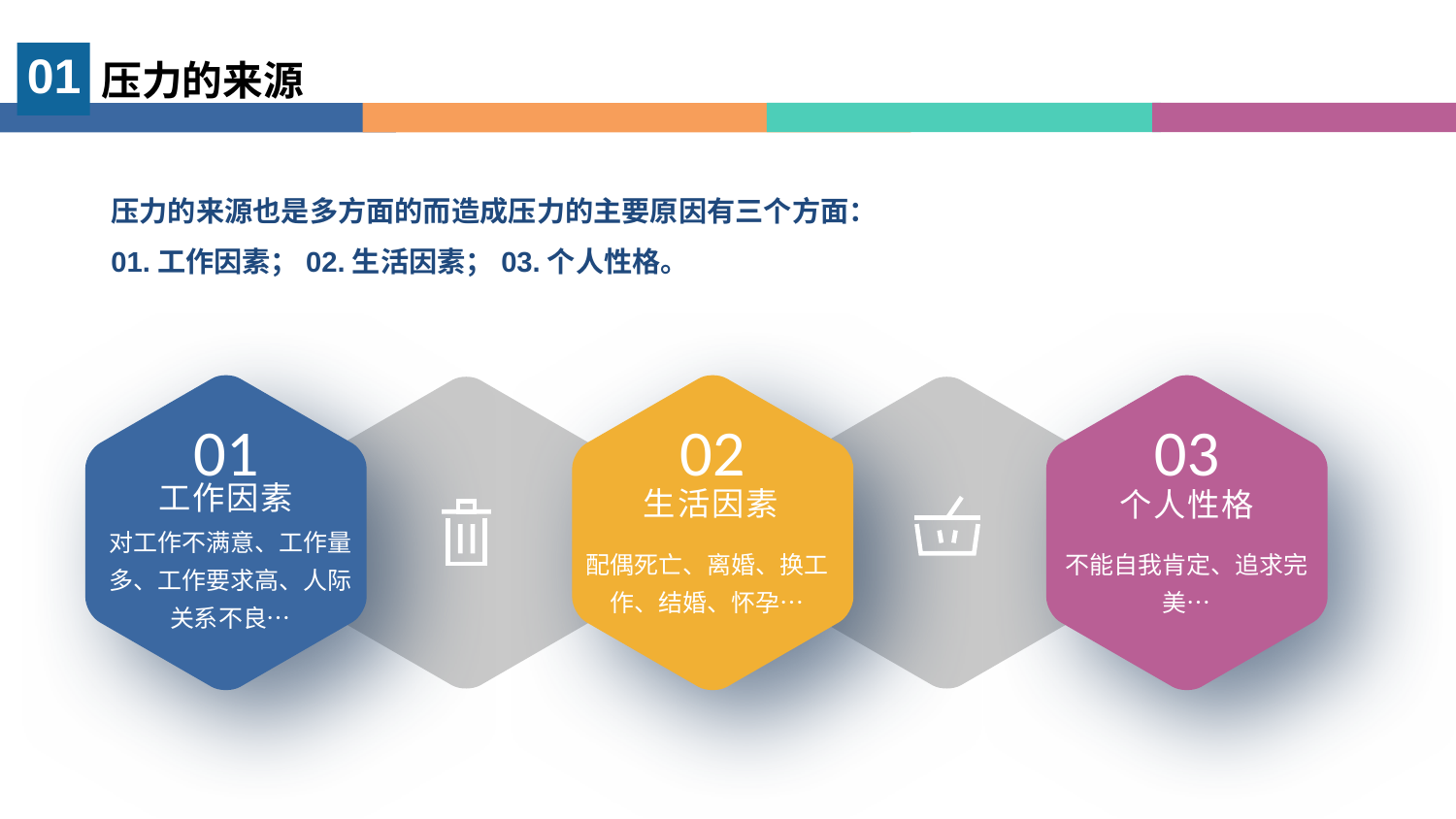

01

压力的来源
压力的来源也是多方面的而造成压力的主要原因有三个方面：
01.工作因素；02.生活因素；03.个人性格。

01
02
03
工作因素
对工作不满意、工作量多、工作要求高、人际关系不良…
生活因素
配偶死亡、离婚、换工作、结婚、怀孕…
个人性格
不能自我肯定、追求完美…